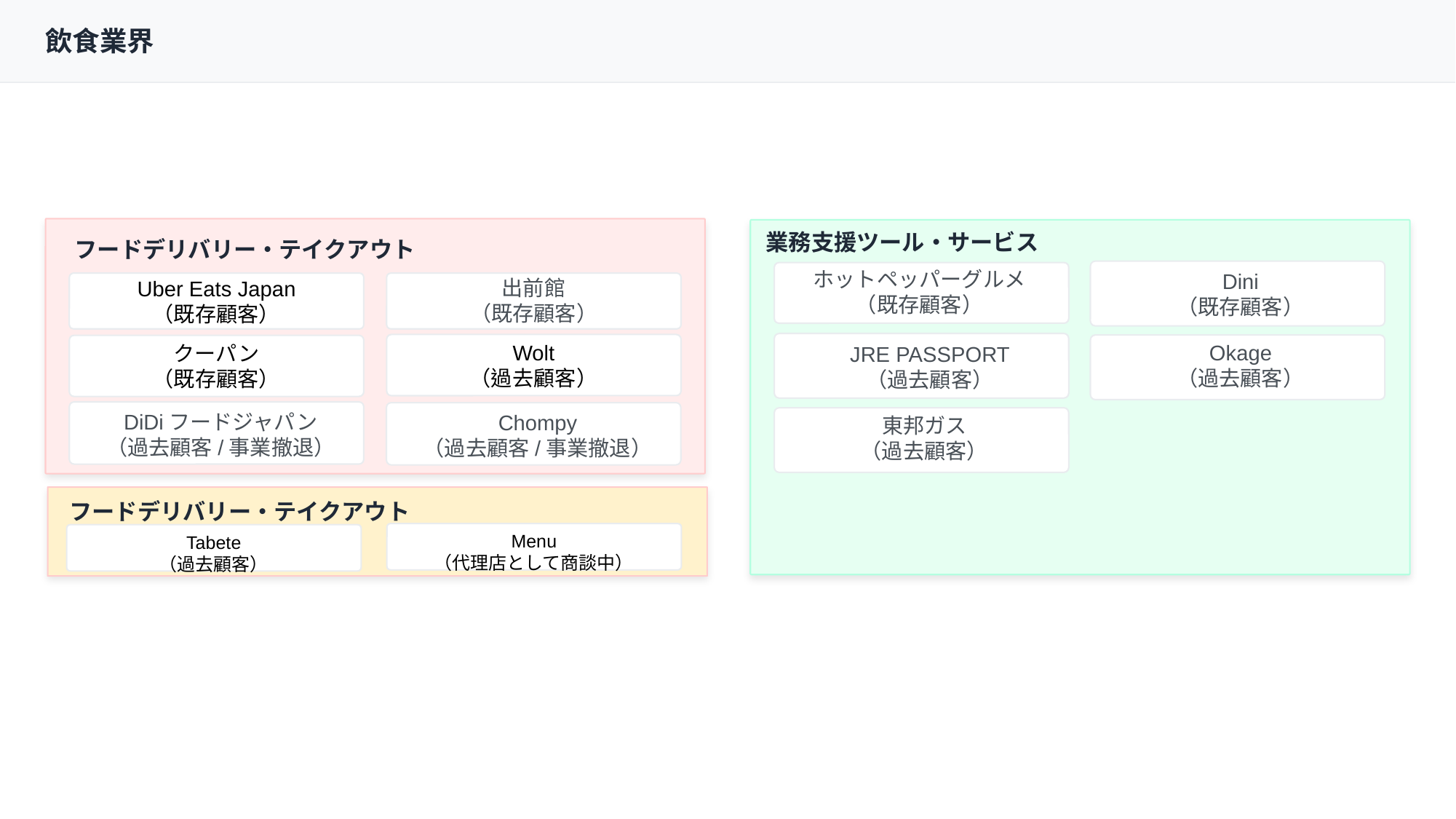

飲食業界

業務支援ツール・サービス
フードデリバリー・テイクアウト

Dini
（既存顧客）

Uber Eats Japan
（既存顧客）
ホットペッパーグルメ
（既存顧客）
出前館
（既存顧客）
Okage
（過去顧客）

Wolt
（過去顧客）

クーパン
（既存顧客）
JRE PASSPORT
（過去顧客）

東邦ガス
（過去顧客）

DiDiフードジャパン
（過去顧客/事業撤退）
Chompy
（過去顧客/事業撤退）

フードデリバリー・テイクアウト
Menu
（代理店として商談中）
Tabete
（過去顧客）